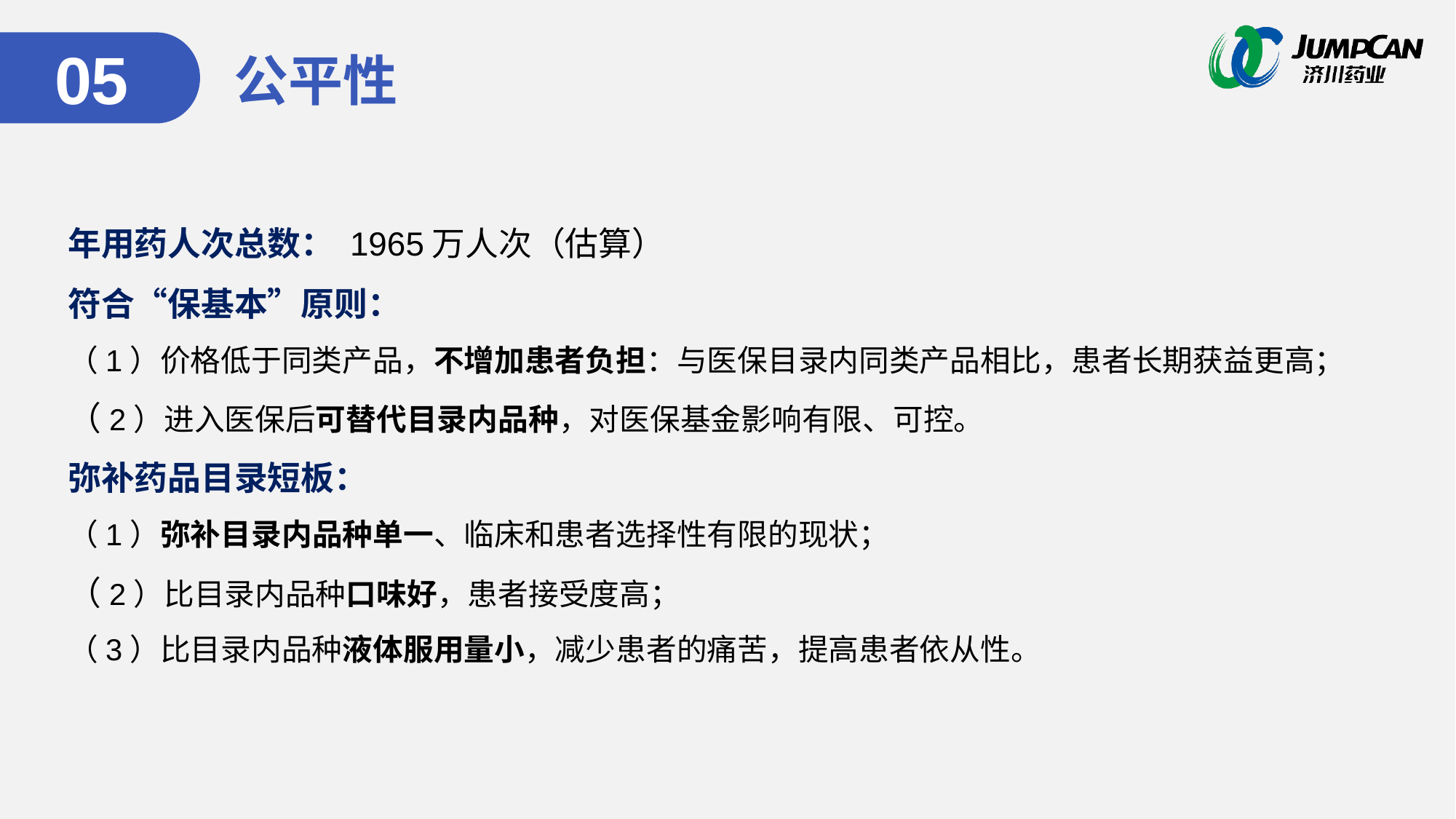

05
公平性
年用药人次总数： 1965万人次（估算）
符合“保基本”原则：
（1）价格低于同类产品，不增加患者负担：与医保目录内同类产品相比，患者长期获益更高；
（2）进入医保后可替代目录内品种，对医保基金影响有限、可控。
弥补药品目录短板：
（1）弥补目录内品种单一、临床和患者选择性有限的现状；
（2）比目录内品种口味好，患者接受度高；
（3）比目录内品种液体服用量小，减少患者的痛苦，提高患者依从性。